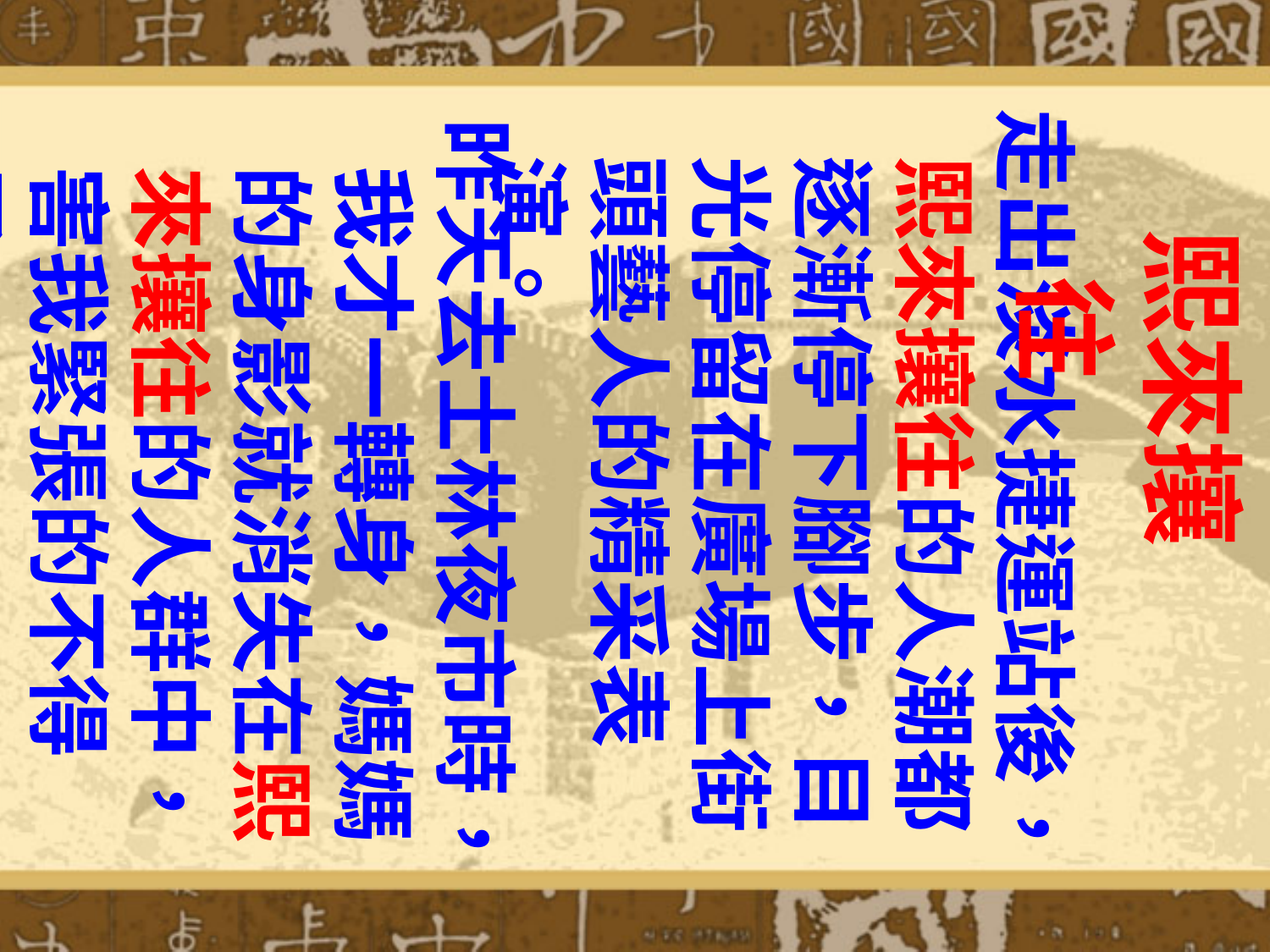

走出淡水捷運站後，熙來攘往的人潮都逐漸停下腳步，目光停留在廣場上街頭藝人的精采表演。
昨天去士林夜市時，我才一轉身，媽媽的身影就消失在熙來攘往的人群中，害我緊張的不得了。
熙來攘往